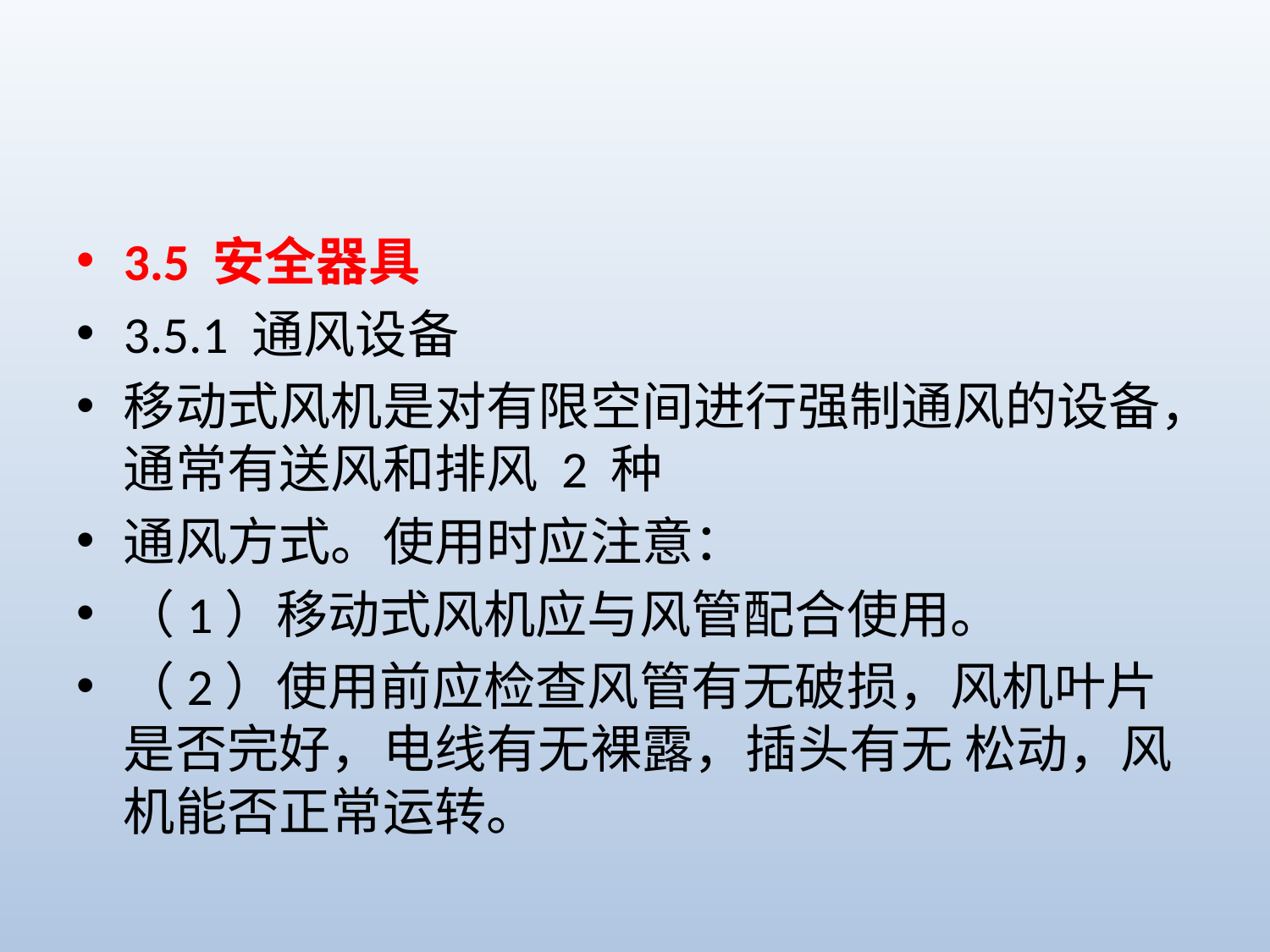

#
3.5 安全器具
3.5.1 通风设备
移动式风机是对有限空间进行强制通风的设备，通常有送风和排风 2 种
通风方式。使用时应注意：
（1）移动式风机应与风管配合使用。
（2）使用前应检查风管有无破损，风机叶片是否完好，电线有无裸露，插头有无 松动，风机能否正常运转。